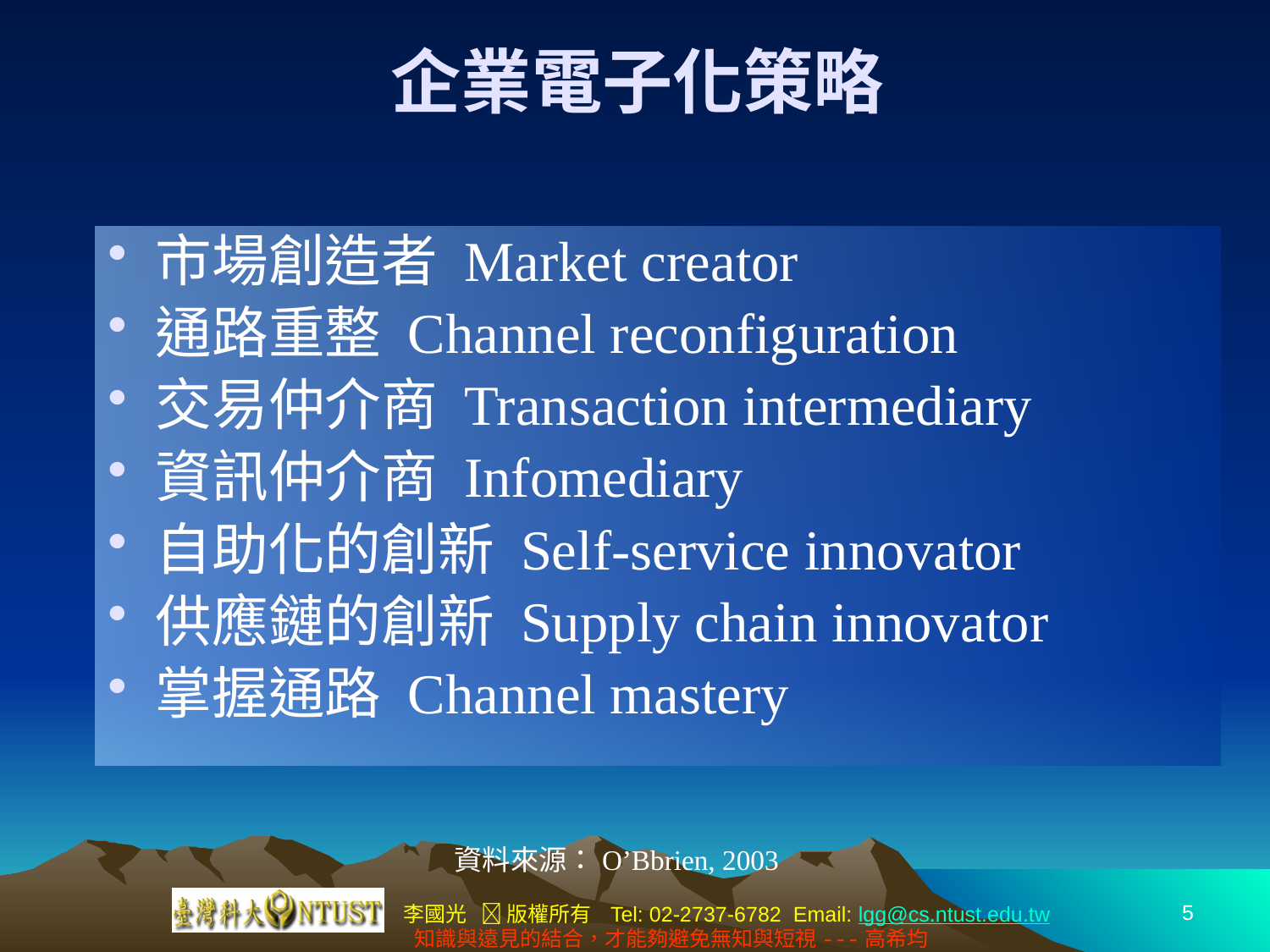

# 企業電子化策略
市場創造者 Market creator
通路重整 Channel reconfiguration
交易仲介商 Transaction intermediary
資訊仲介商 Infomediary
自助化的創新 Self-service innovator
供應鏈的創新 Supply chain innovator
掌握通路 Channel mastery
資料來源：O’Bbrien, 2003
5